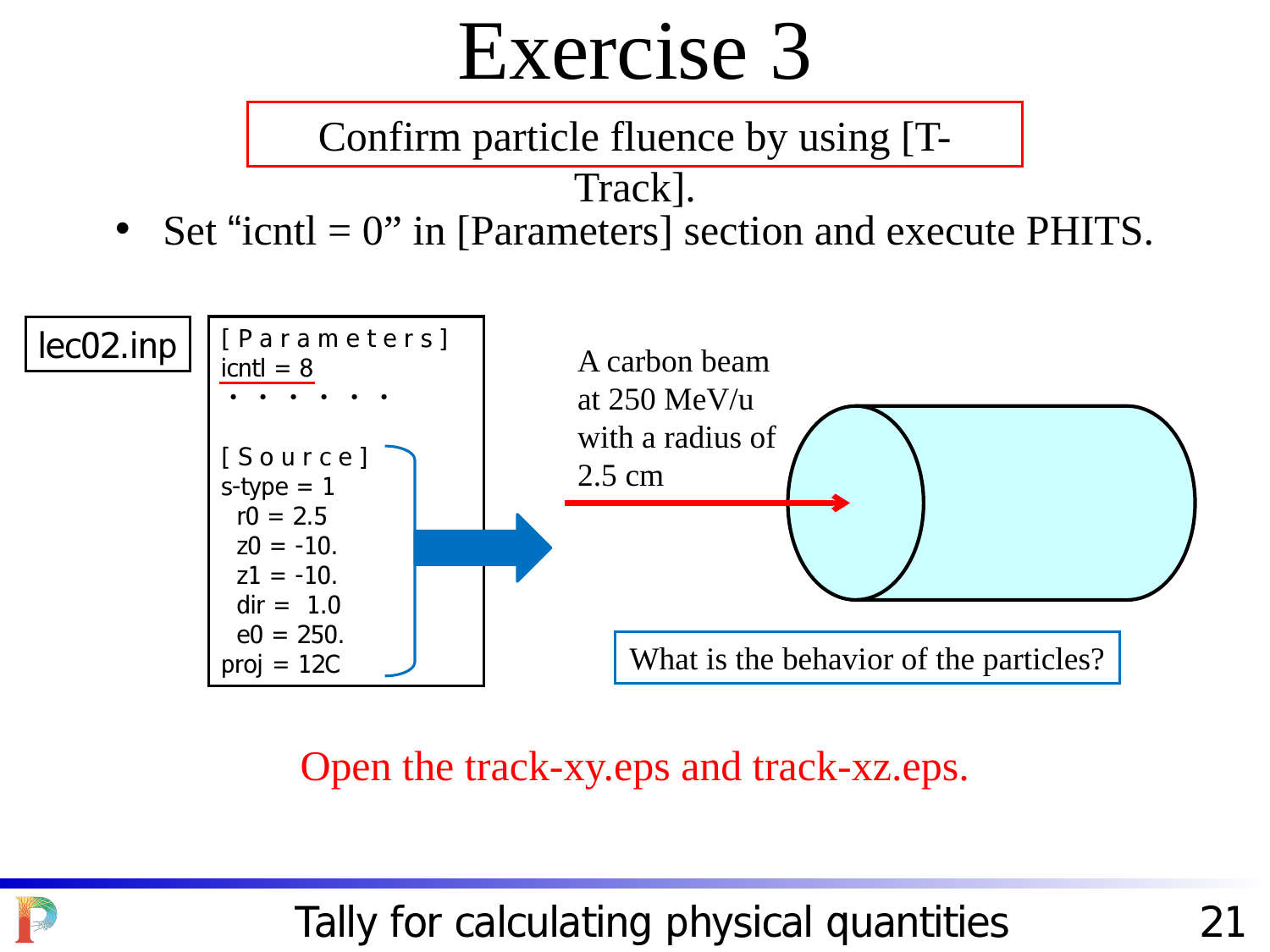

Exercise 3
Confirm particle fluence by using [T-Track].
Set “icntl = 0” in [Parameters] section and execute PHITS.
lec02.inp
[ P a r a m e t e r s ]
icntl = 8
・ ・ ・ ・ ・ ・

[ S o u r c e ]
s-type = 1
  r0 = 2.5
  z0 = -10.
  z1 = -10.
  dir =  1.0
  e0 = 250.
proj = 12C
A carbon beam at 250 MeV/u with a radius of 2.5 cm

What is the behavior of the particles?
Open the track-xy.eps and track-xz.eps.
Tally for calculating physical quantities